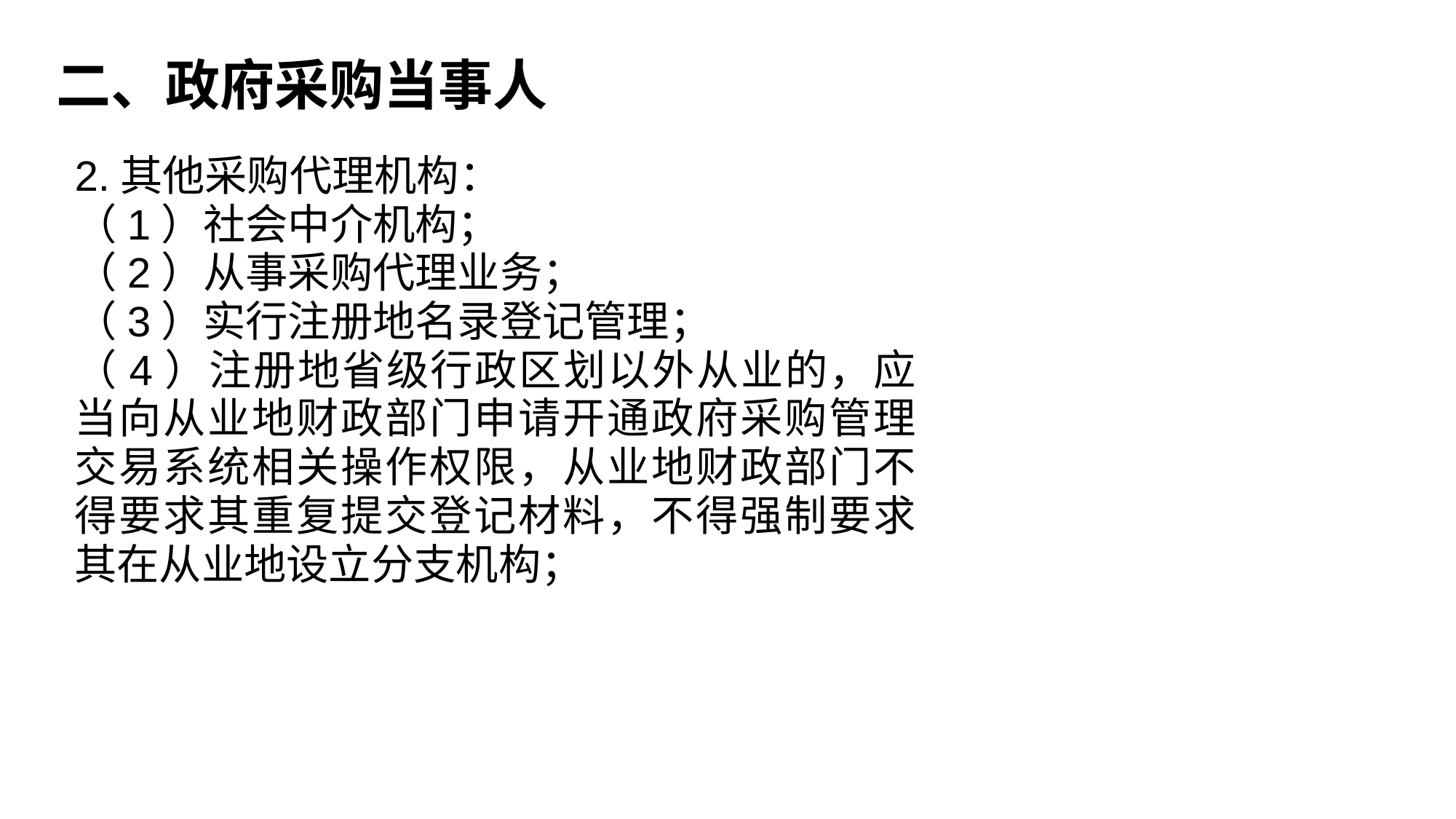

二、政府采购当事人
2.其他采购代理机构：
（1）社会中介机构；
（2）从事采购代理业务；
（3）实行注册地名录登记管理；
（4）注册地省级行政区划以外从业的，应当向从业地财政部门申请开通政府采购管理交易系统相关操作权限，从业地财政部门不得要求其重复提交登记材料，不得强制要求其在从业地设立分支机构；